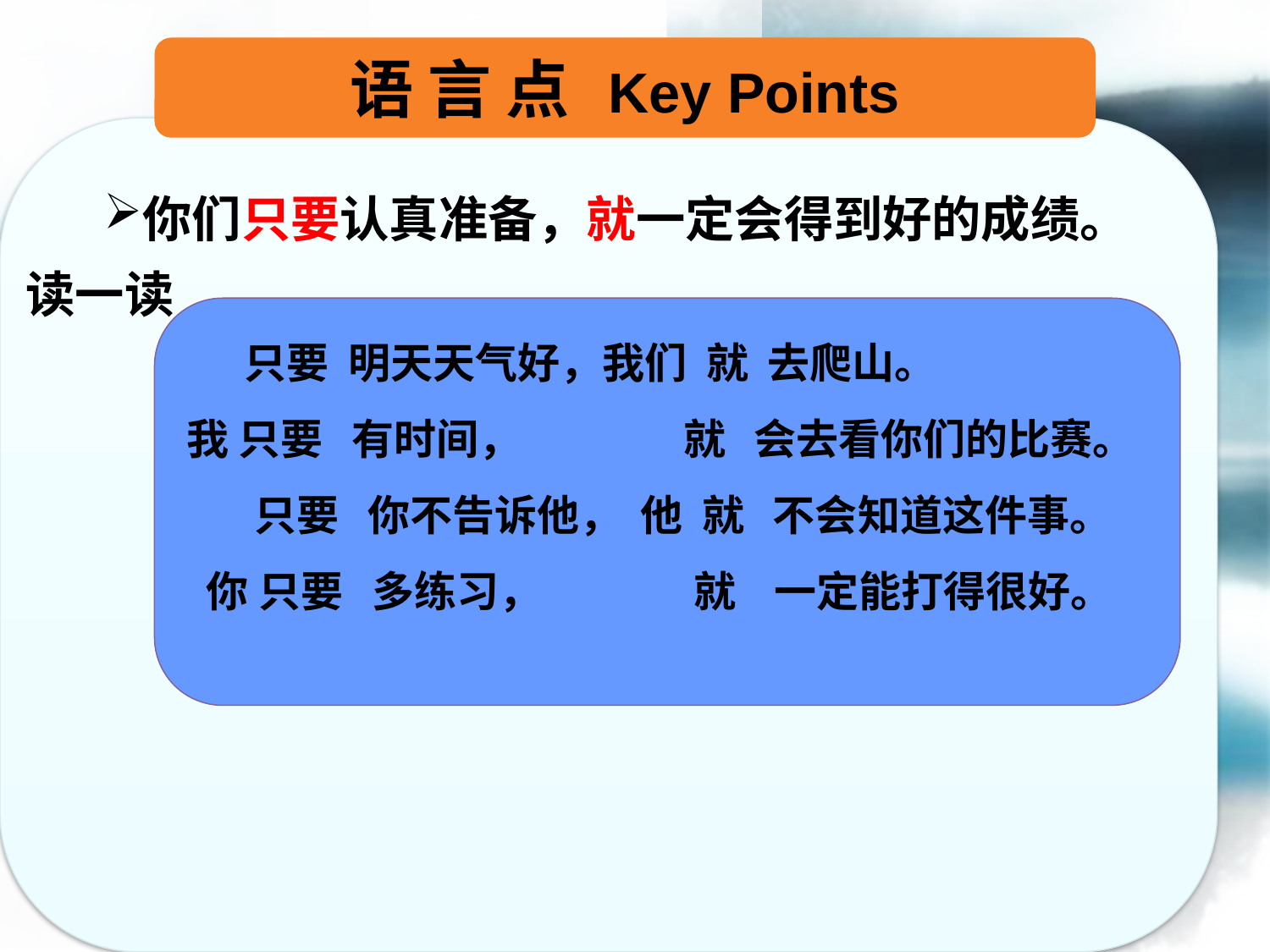

语 言 点  Key Points

你们只要认真准备，就一定会得到好的成绩。
读一读

     只要  明天天气好，我们  就  去爬山。
我 只要   有时间，                 就   会去看你们的比赛。
      只要   你不告诉他，  他  就   不会知道这件事。
 你 只要   多练习，                就    一定能打得很好。